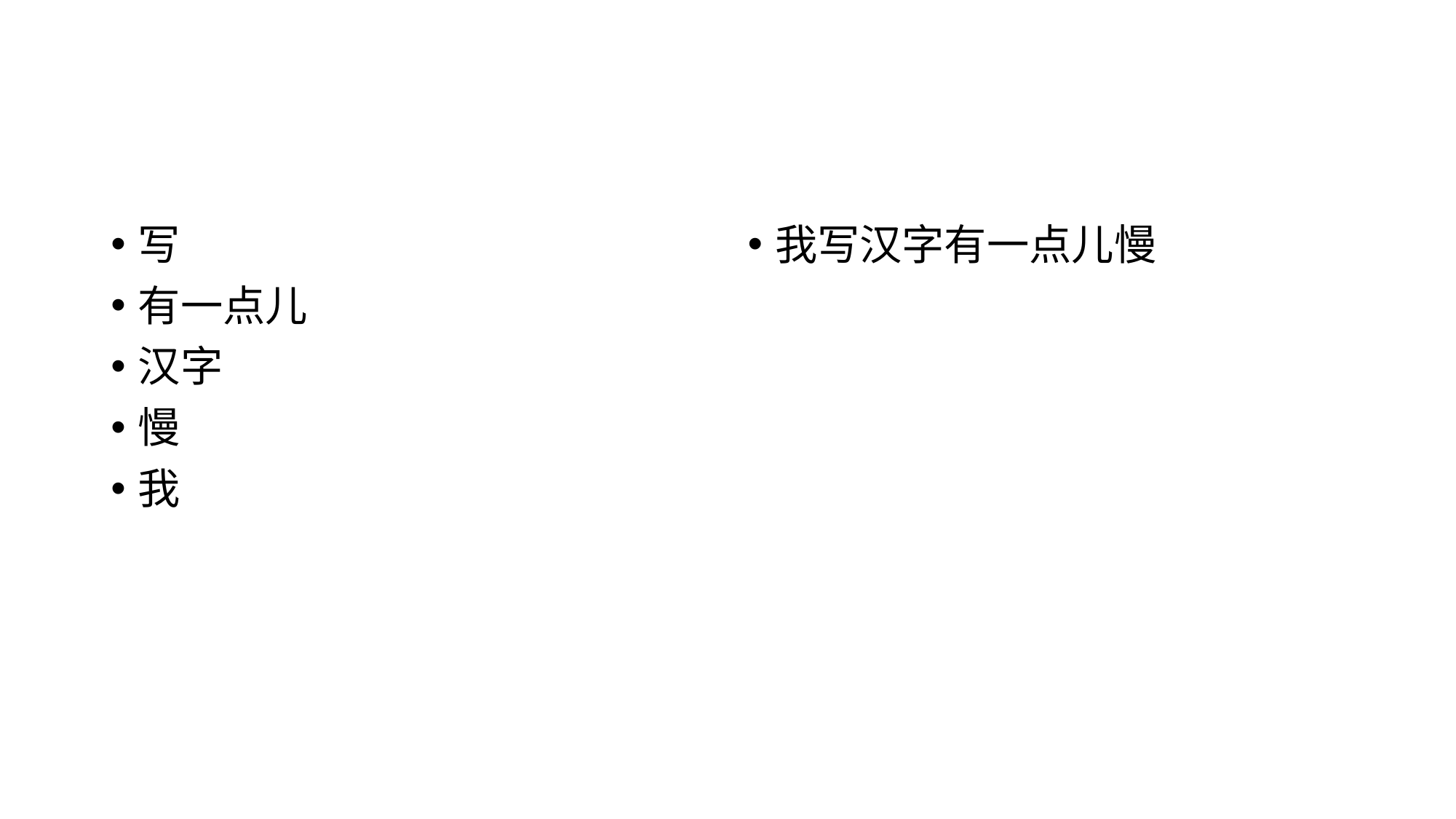

#
写
有一点儿
汉字
慢
我
我写汉字有一点儿慢